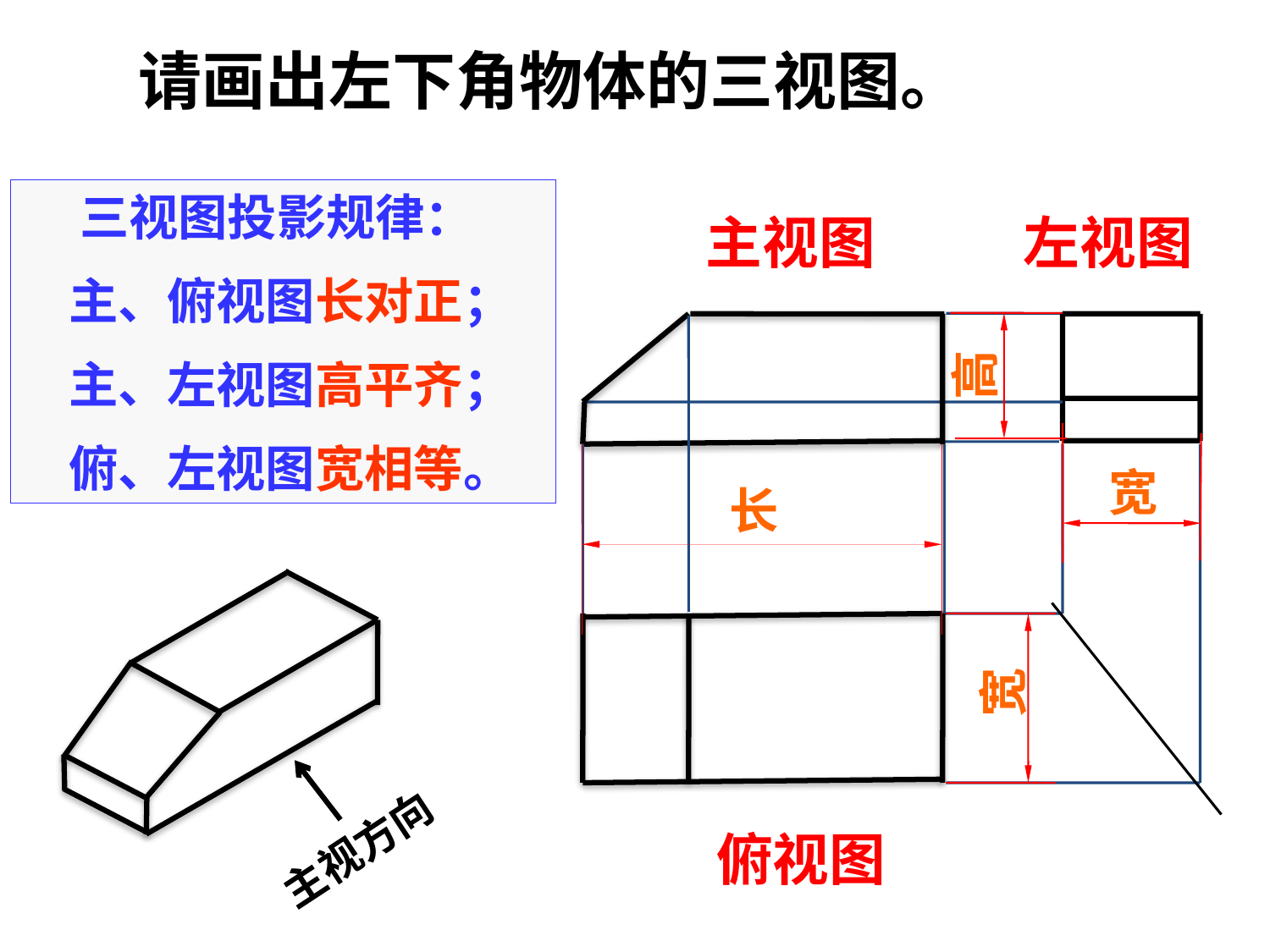

# 请画出左下角物体的三视图。
    三视图投影规律：
   主、俯视图长对正；
   主、左视图高平齐；
   俯、左视图宽相等。
主视图
左视图

高

宽

长

主视方向

宽

俯视图